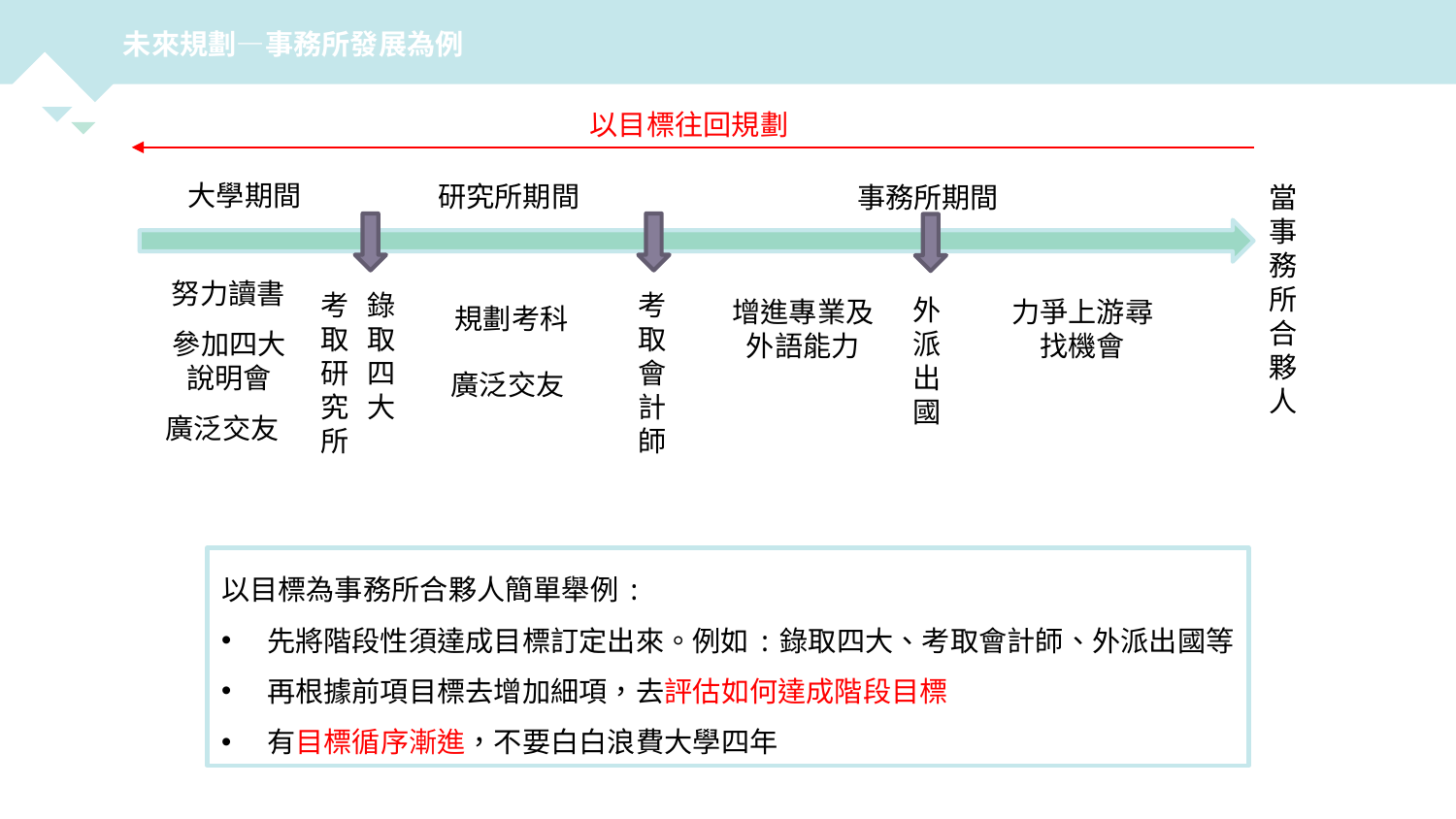

未來規劃—事務所發展為例
以目標往回規劃
大學期間
研究所期間
事務所期間
當事務所合夥人

努力讀書
考取研究所
錄取四大
考取會計師
外派出國
增進專業及外語能力
力爭上游尋找機會
規劃考科
參加四大說明會
廣泛交友
廣泛交友
以目標為事務所合夥人簡單舉例:
先將階段性須達成目標訂定出來。例如:錄取四大、考取會計師、外派出國等
再根據前項目標去增加細項，去評估如何達成階段目標
有目標循序漸進，不要白白浪費大學四年